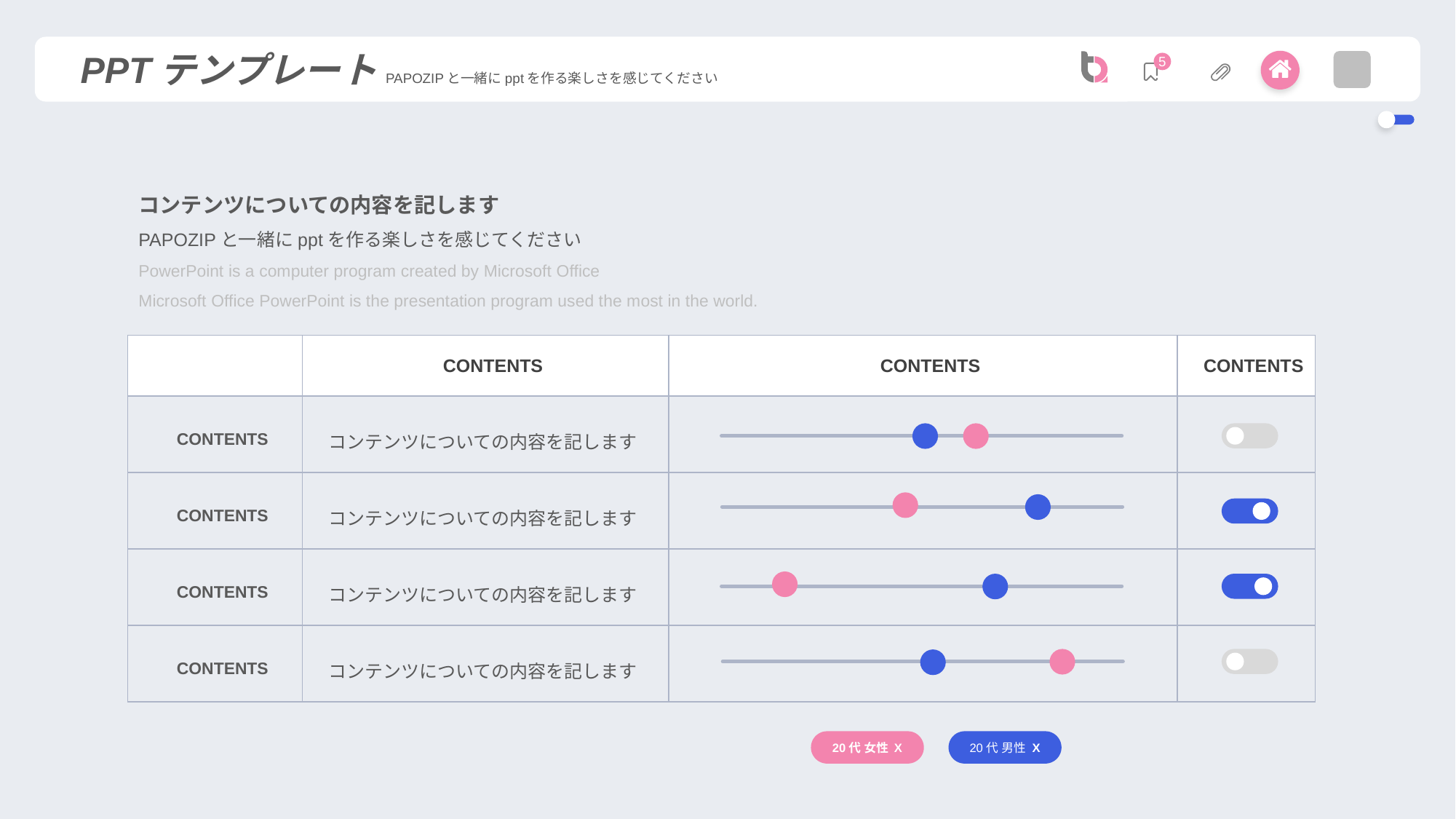

PPTテンプレートPAPOZIPと一緒にpptを作る楽しさを感じてください

5

コンテンツについての内容を記します
PAPOZIPと一緒にpptを作る楽しさを感じてください
PowerPoint is a computer program created by Microsoft Office
Microsoft Office PowerPoint is the presentation program used the most in the world.
|  | CONTENTS | CONTENTS | CONTENTS |
| --- | --- | --- | --- |
| CONTENTS | コンテンツについての内容を記します |  |  |
| CONTENTS | コンテンツについての内容を記します |  |  |
| CONTENTS | コンテンツについての内容を記します |  |  |
| CONTENTS | コンテンツについての内容を記します |  |  |

20代 女性 X
20代 男性 X